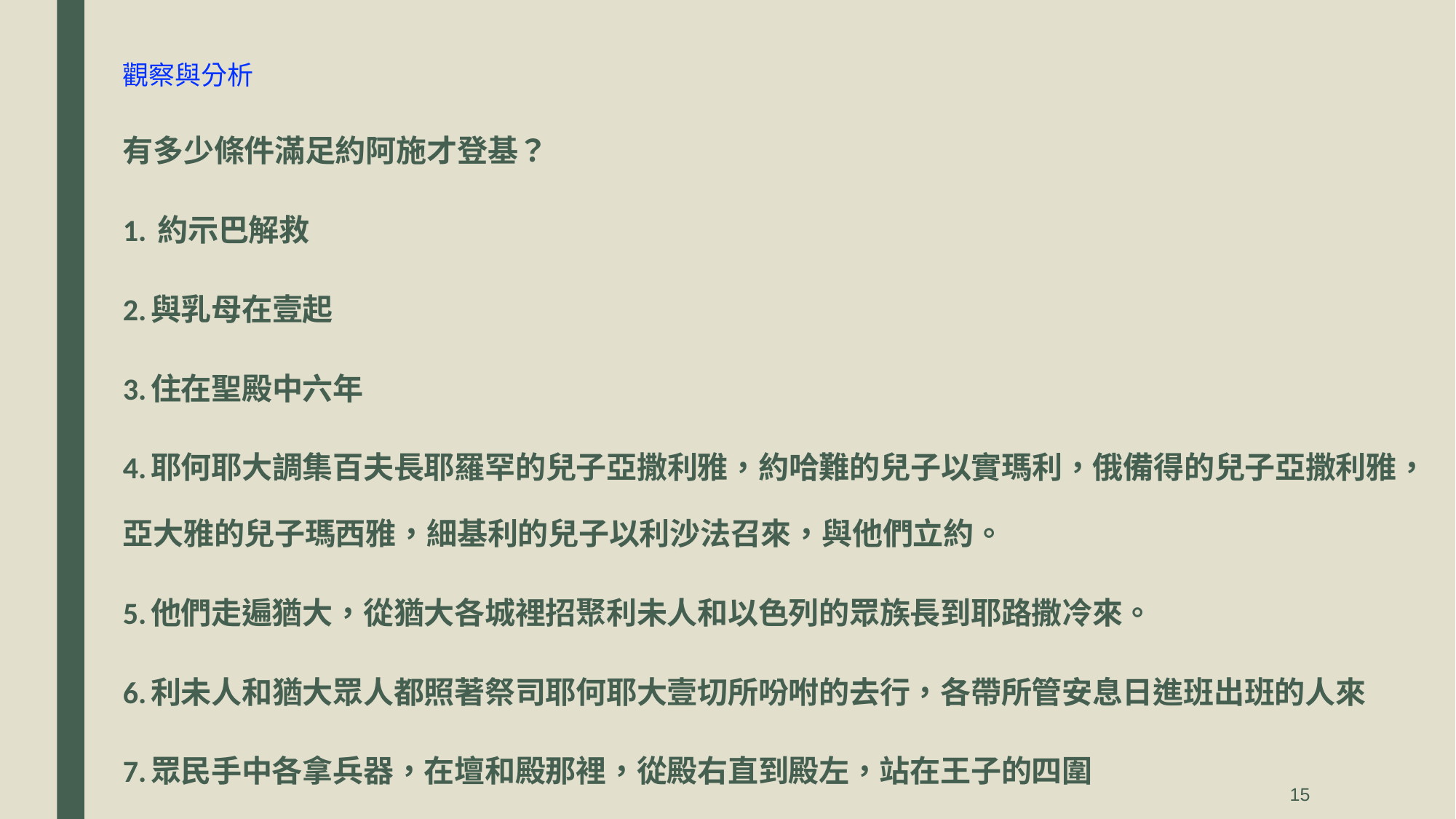

觀察與分析
有多少條件滿足約阿施才登基？
1. 約示巴解救
2.與乳母在壹起
3.住在聖殿中六年
4.耶何耶大調集百夫長耶羅罕的兒子亞撒利雅，約哈難的兒子以實瑪利，俄備得的兒子亞撒利雅，亞大雅的兒子瑪西雅，細基利的兒子以利沙法召來，與他們立約。
5.他們走遍猶大，從猶大各城裡招聚利未人和以色列的眾族長到耶路撒冷來。
6.利未人和猶大眾人都照著祭司耶何耶大壹切所吩咐的去行，各帶所管安息日進班出班的人來
7.眾民手中各拿兵器，在壇和殿那裡，從殿右直到殿左，站在王子的四圍
15